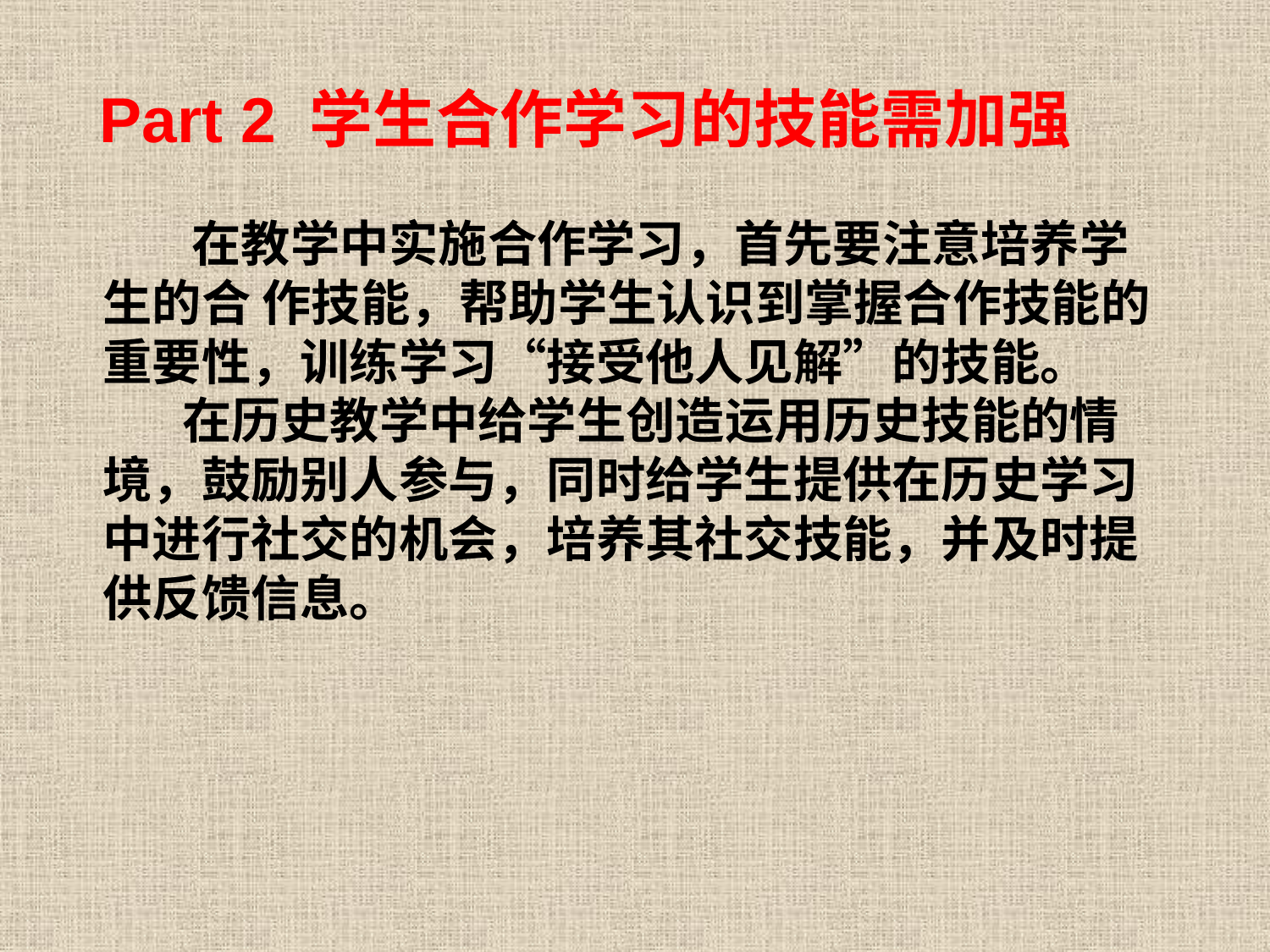

Part 2 学生合作学习的技能需加强
       在教学中实施合作学习，首先要注意培养学生的合 作技能，帮助学生认识到掌握合作技能的重要性，训练学习“接受他人见解”的技能。
      在历史教学中给学生创造运用历史技能的情境，鼓励别人参与，同时给学生提供在历史学习中进行社交的机会，培养其社交技能，并及时提供反馈信息。